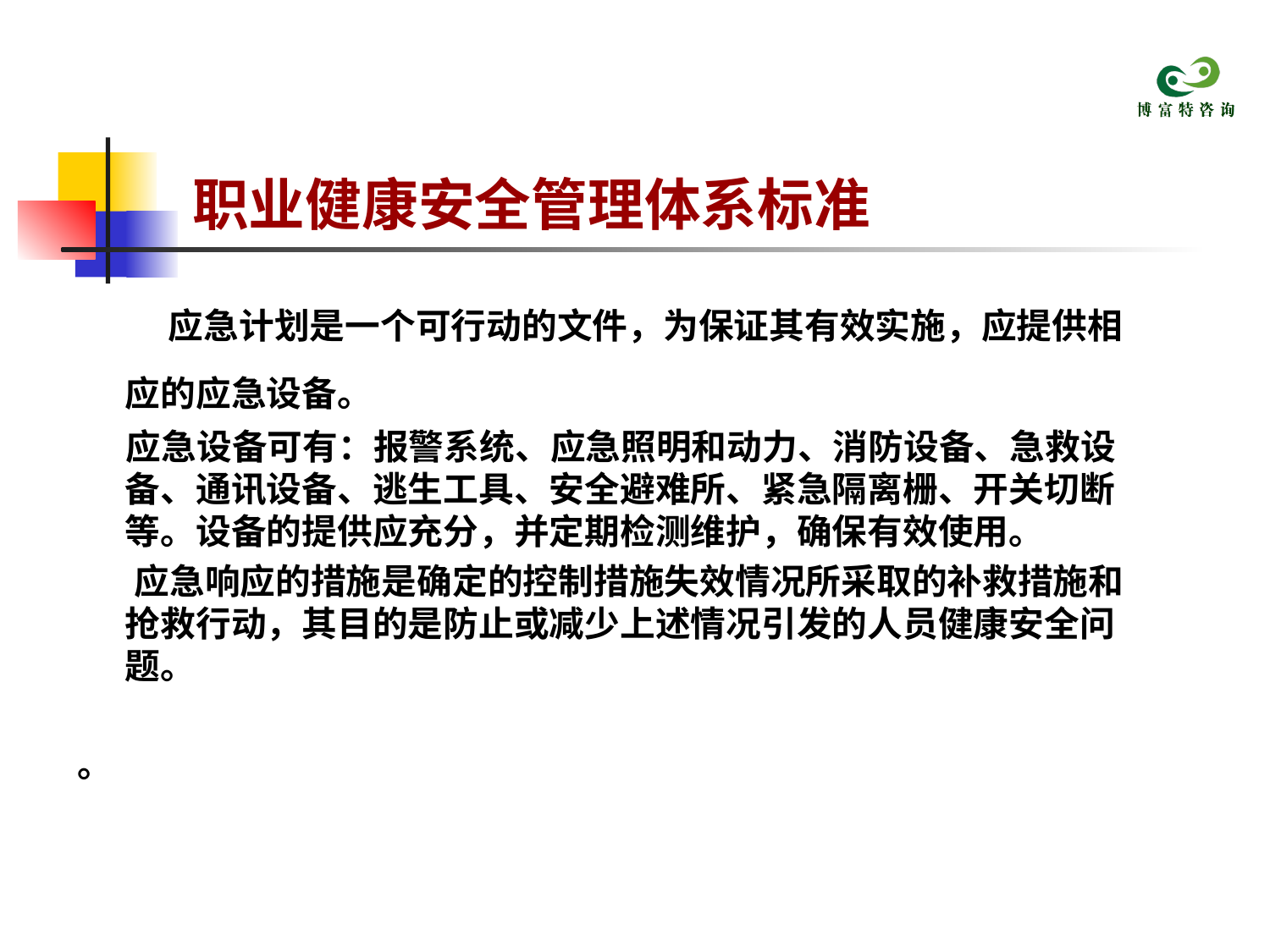

# 职业健康安全管理体系标准
      应急计划是一个可行动的文件，为保证其有效实施，应提供相应的应急设备。
     应急设备可有：报警系统、应急照明和动力、消防设备、急救设备、通讯设备、逃生工具、安全避难所、紧急隔离栅、开关切断等。设备的提供应充分，并定期检测维护，确保有效使用。
      应急响应的措施是确定的控制措施失效情况所采取的补救措施和抢救行动，其目的是防止或减少上述情况引发的人员健康安全问题。

。

135